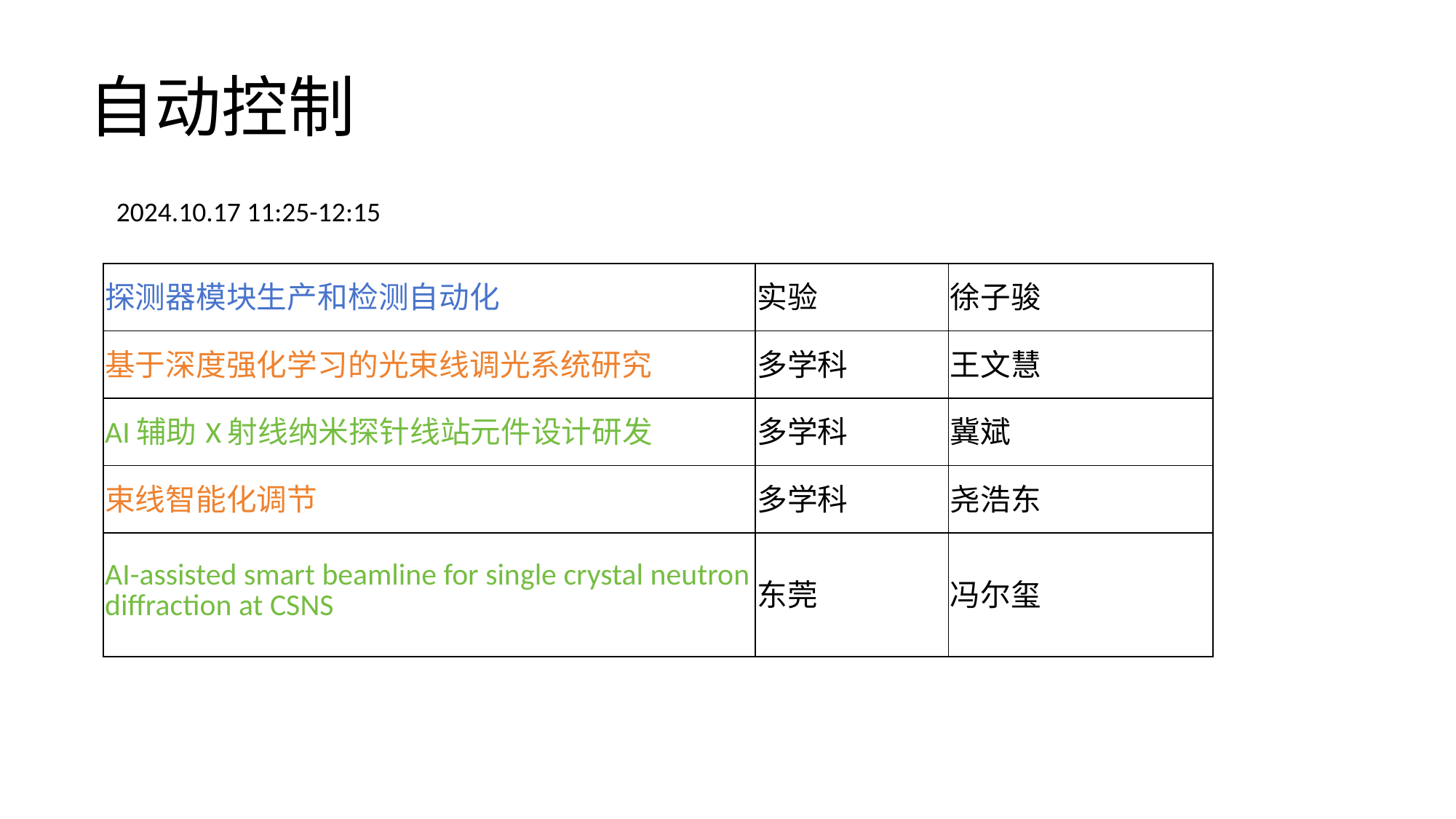

# 自动控制
2024.10.17 11:25-12:15
| 探测器模块生产和检测自动化 | 实验 | 徐子骏 |
| --- | --- | --- |
| 基于深度强化学习的光束线调光系统研究 | 多学科 | 王文慧 |
| AI辅助X射线纳米探针线站元件设计研发 | 多学科 | 冀斌 |
| 束线智能化调节 | 多学科 | 尧浩东 |
| AI-assisted smart beamline for single crystal neutron diffraction at CSNS | 东莞 | 冯尔玺 |